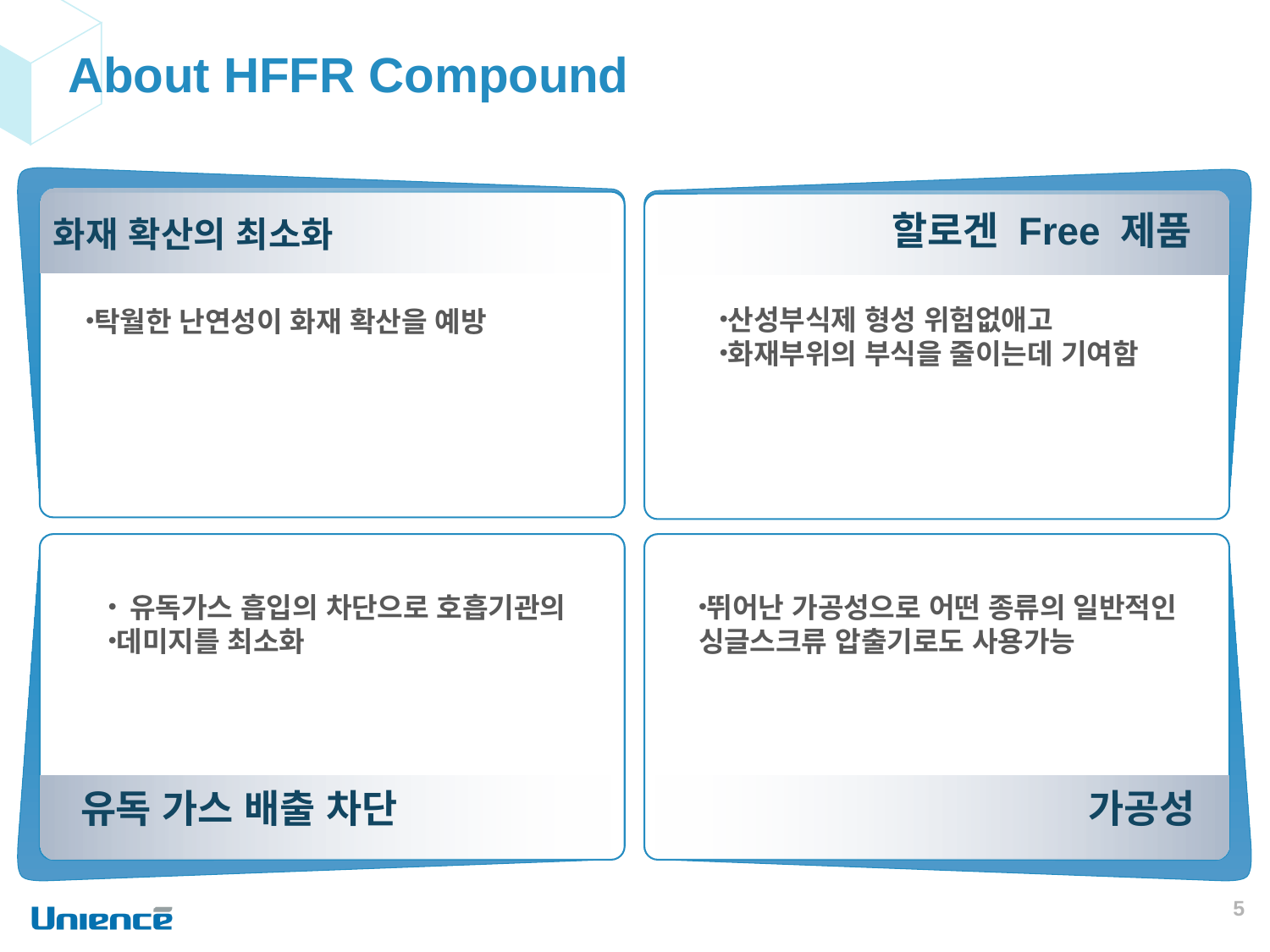

# About HFFR Compound

할로겐 Free 제품
화재 확산의 최소화
산성부식제 형성 위험없애고
화재부위의 부식을 줄이는데 기여함
탁월한 난연성이 화재 확산을 예방

 유독가스 흡입의 차단으로 호흡기관의
데미지를 최소화
뛰어난 가공성으로 어떤 종류의 일반적인 싱글스크류 압출기로도 사용가능

유독 가스 배출 차단
가공성
5